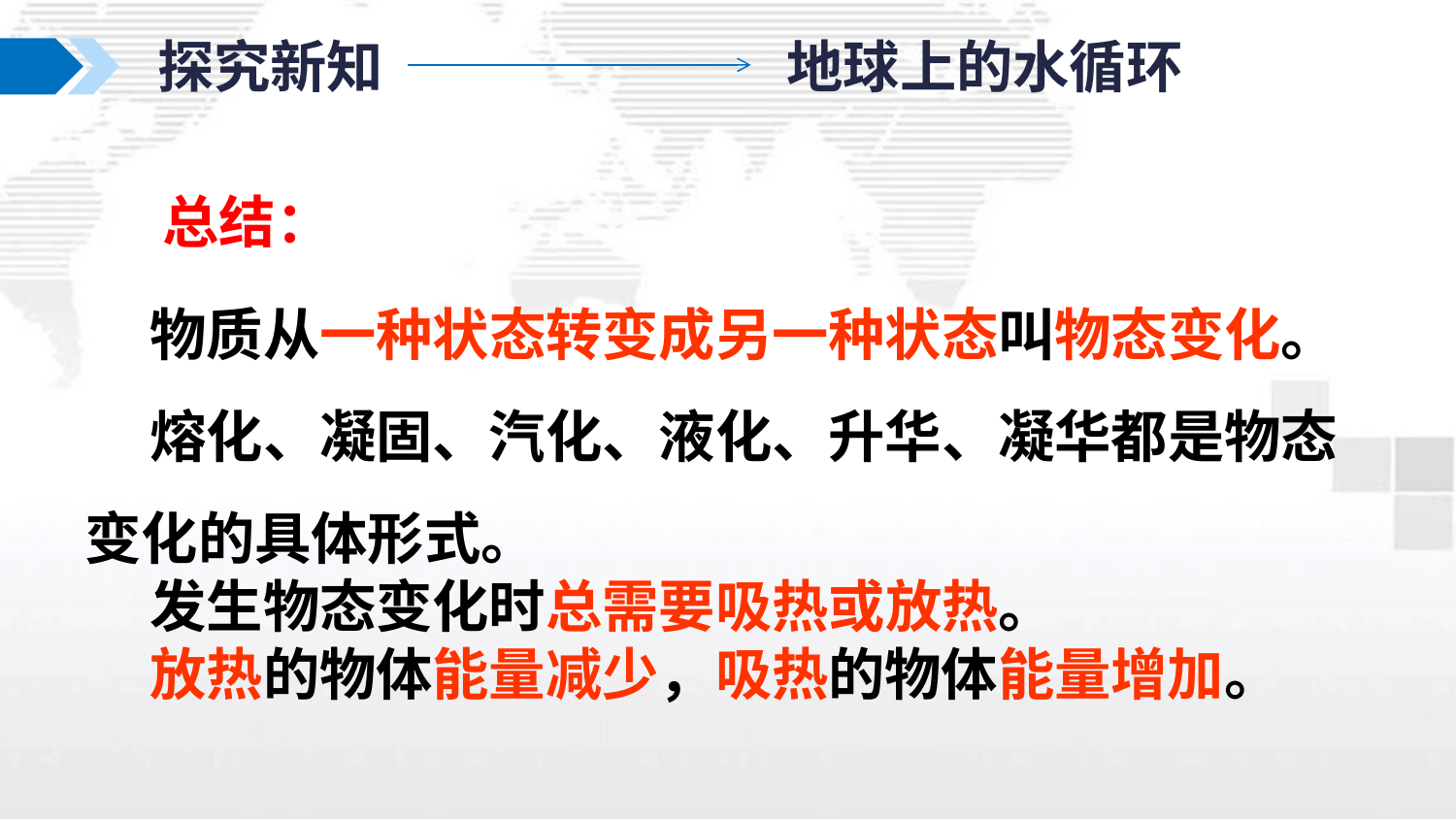

地球上的水循环
探究新知
总结：

    物质从一种状态转变成另一种状态叫物态变化。
    熔化、凝固、汽化、液化、升华、凝华都是物态变化的具体形式。
    发生物态变化时总需要吸热或放热。
    放热的物体能量减少，吸热的物体能量增加。